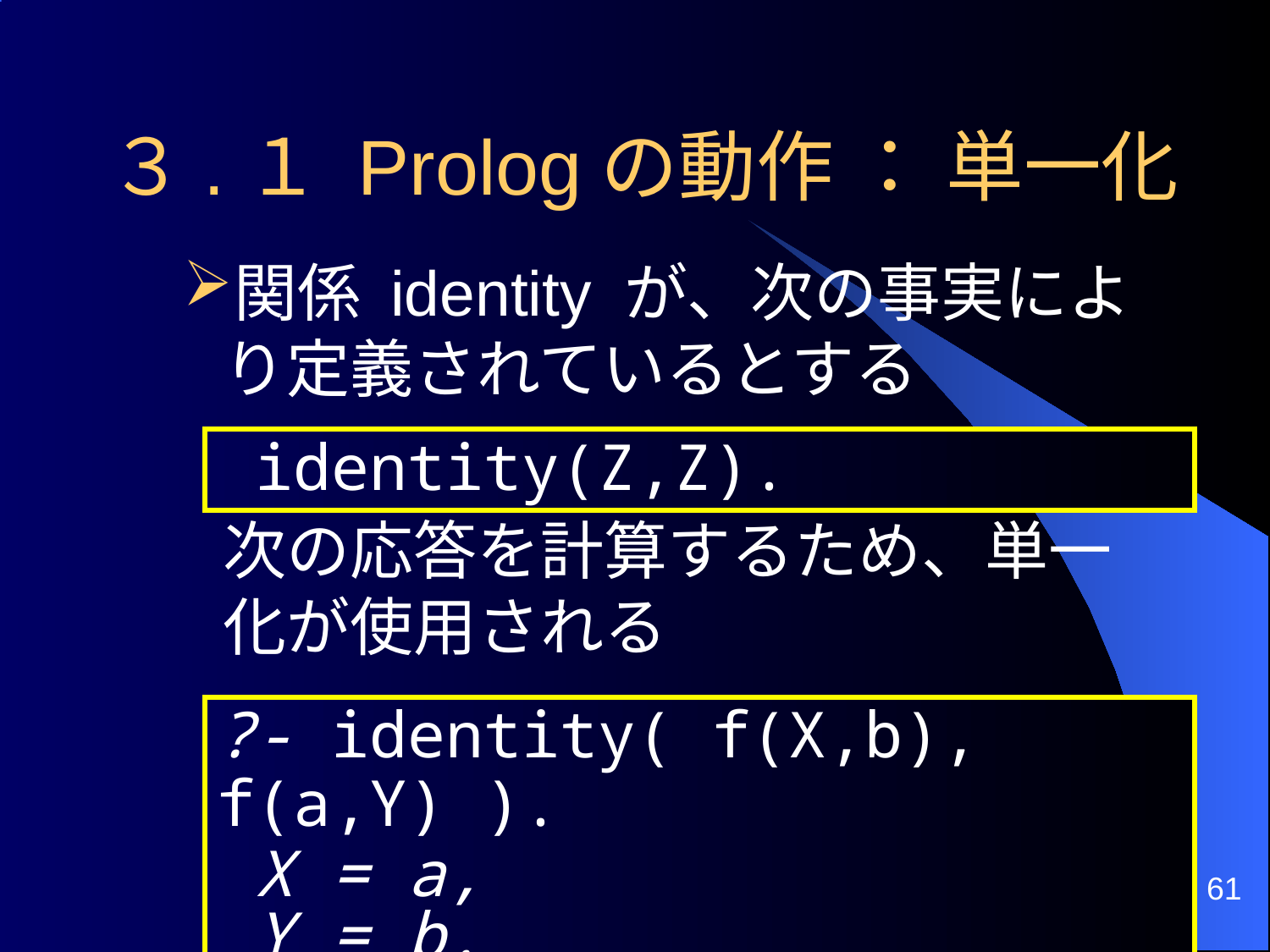

３.１ Prologの動作 ： 単一化
関係 identity が、次の事実により定義されているとする

	次の応答を計算するため、単一化が使用される
 identity(Z,Z).
?- identity( f(X,b), f(a,Y) ).
 X = a,
 Y = b.
61